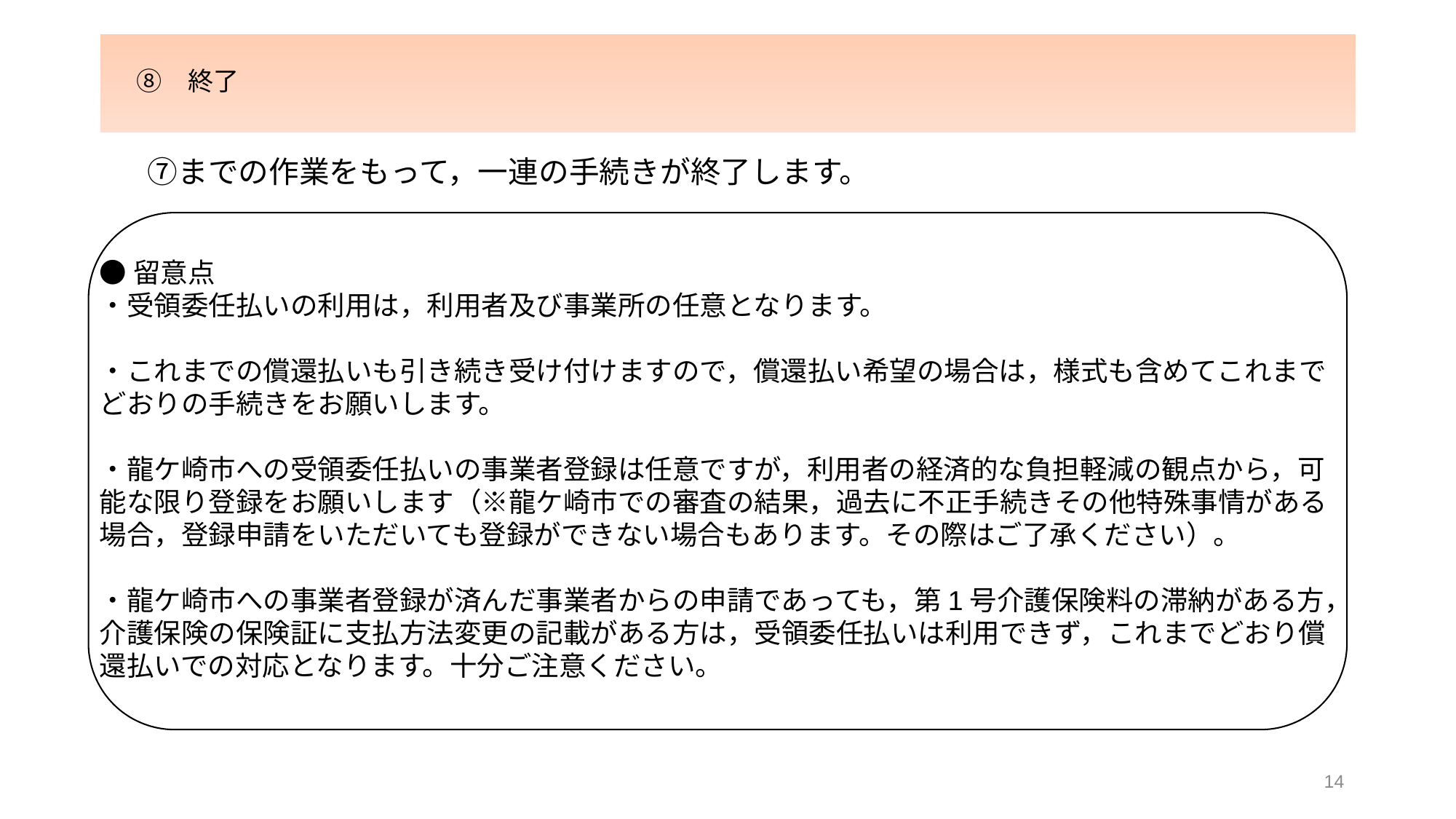

# ⑧　終了
　⑦までの作業をもって，一連の手続きが終了します。

●留意点
・受領委任払いの利用は，利用者及び事業所の任意となります。

・これまでの償還払いも引き続き受け付けますので，償還払い希望の場合は，様式も含めてこれまでどおりの手続きをお願いします。

・龍ケ崎市への受領委任払いの事業者登録は任意ですが，利用者の経済的な負担軽減の観点から，可能な限り登録をお願いします（※龍ケ崎市での審査の結果，過去に不正手続きその他特殊事情がある場合，登録申請をいただいても登録ができない場合もあります。その際はご了承ください）。

・龍ケ崎市への事業者登録が済んだ事業者からの申請であっても，第1号介護保険料の滞納がある方，介護保険の保険証に支払方法変更の記載がある方は，受領委任払いは利用できず，これまでどおり償還払いでの対応となります。十分ご注意ください。
14